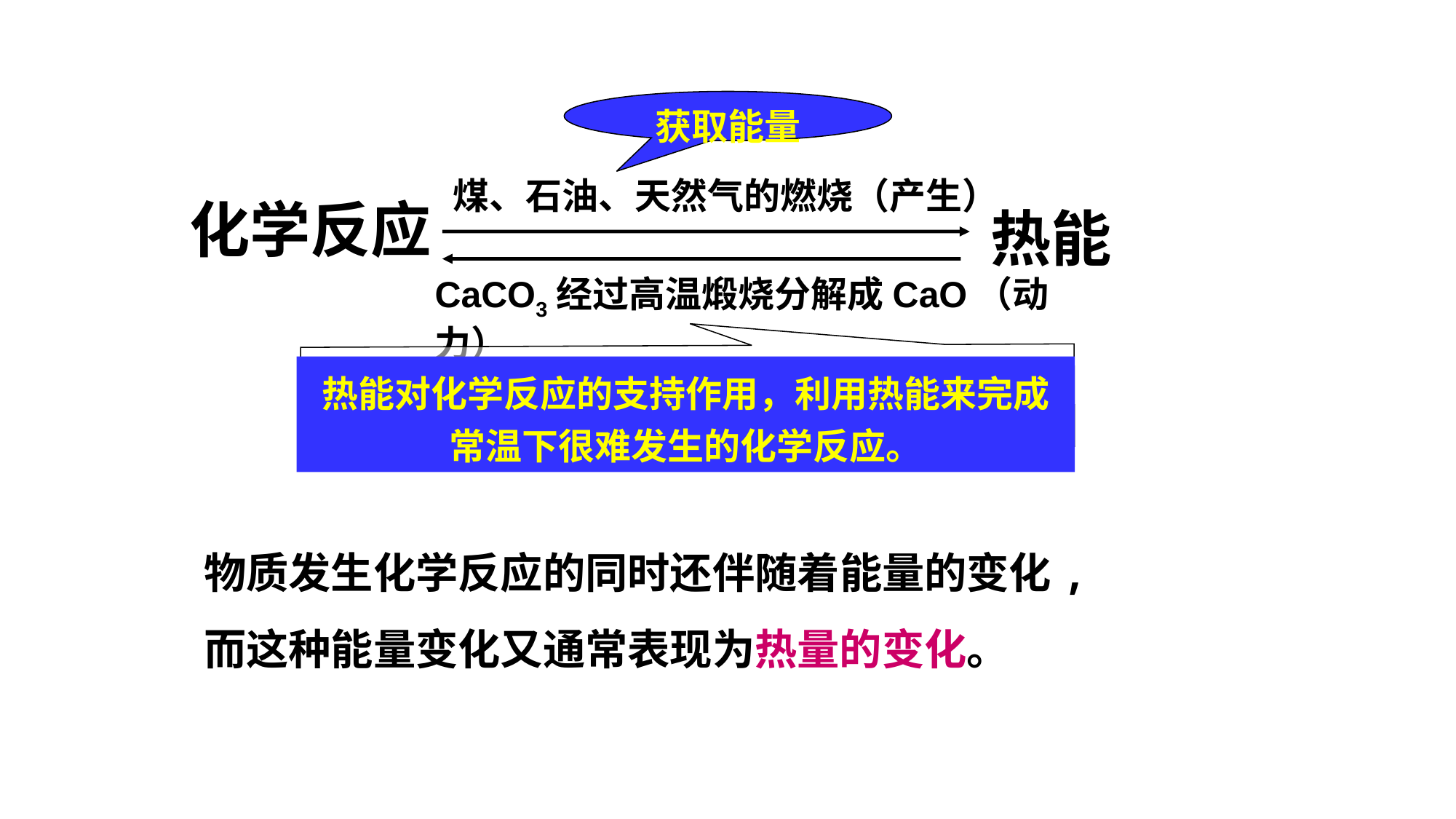

获取能量
煤、石油、天然气的燃烧（产生）
化学反应
热能

CaCO3经过高温煅烧分解成CaO（动力）

热能对化学反应的支持作用，利用热能来完成常温下很难发生的化学反应。
物质发生化学反应的同时还伴随着能量的变化,
而这种能量变化又通常表现为热量的变化。